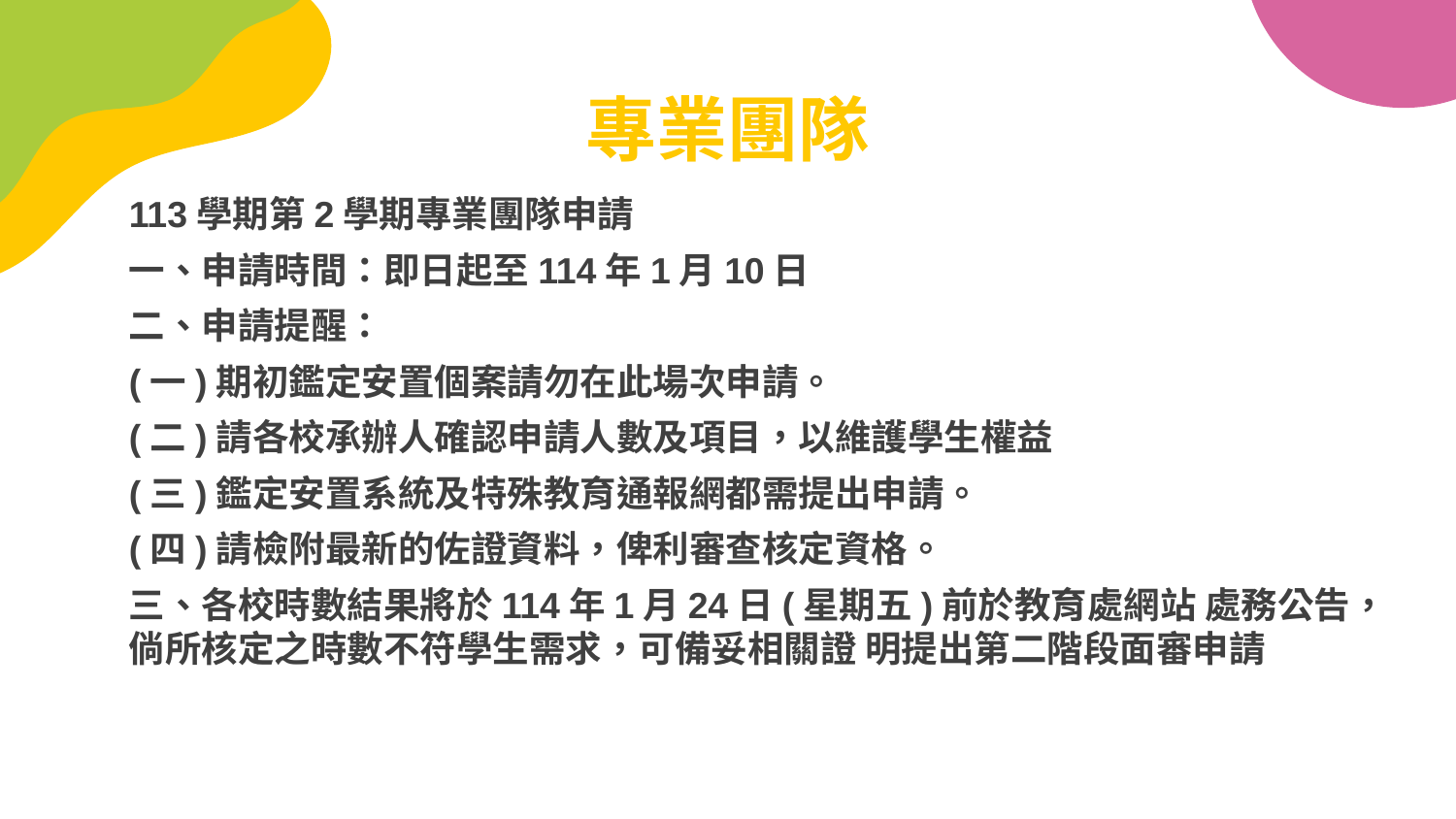

# 專業團隊
113學期第2學期專業團隊申請
一、申請時間：即日起至114年1月10日
二、申請提醒：
(一)期初鑑定安置個案請勿在此場次申請。
(二)請各校承辦人確認申請人數及項目，以維護學生權益
(三)鑑定安置系統及特殊教育通報網都需提出申請。
(四)請檢附最新的佐證資料，俾利審查核定資格。
三、各校時數結果將於114年1月24日(星期五)前於教育處網站 處務公告，倘所核定之時數不符學生需求，可備妥相關證 明提出第二階段面審申請